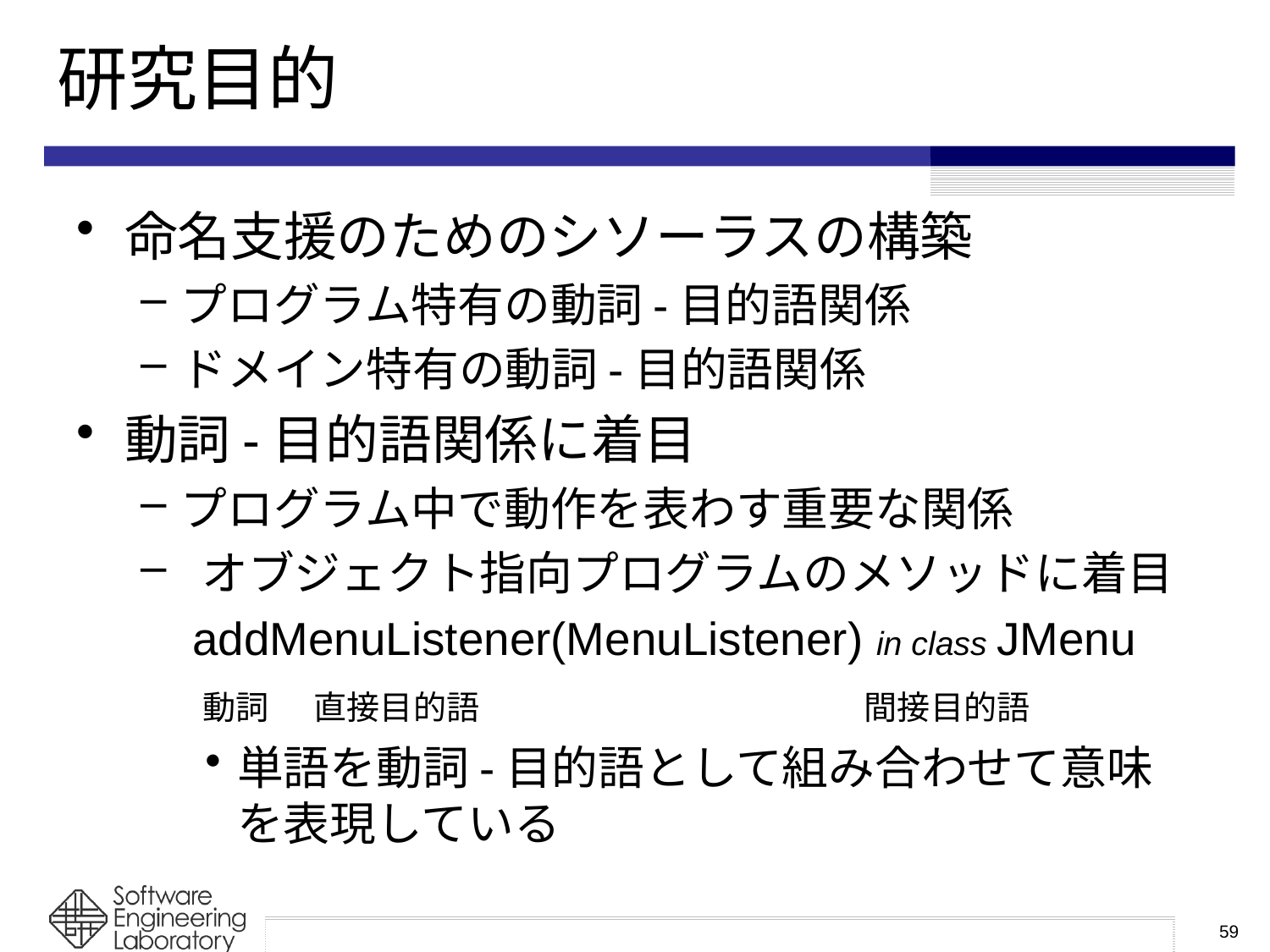

# 研究目的
命名支援のためのシソーラスの構築
プログラム特有の動詞-目的語関係
ドメイン特有の動詞-目的語関係
動詞-目的語関係に着目
プログラム中で動作を表わす重要な関係
 オブジェクト指向プログラムのメソッドに着目
         addMenuListener(MenuListener) in class JMenu
     動詞      直接目的語                                                    間接目的語
単語を動詞-目的語として組み合わせて意味を表現している

59